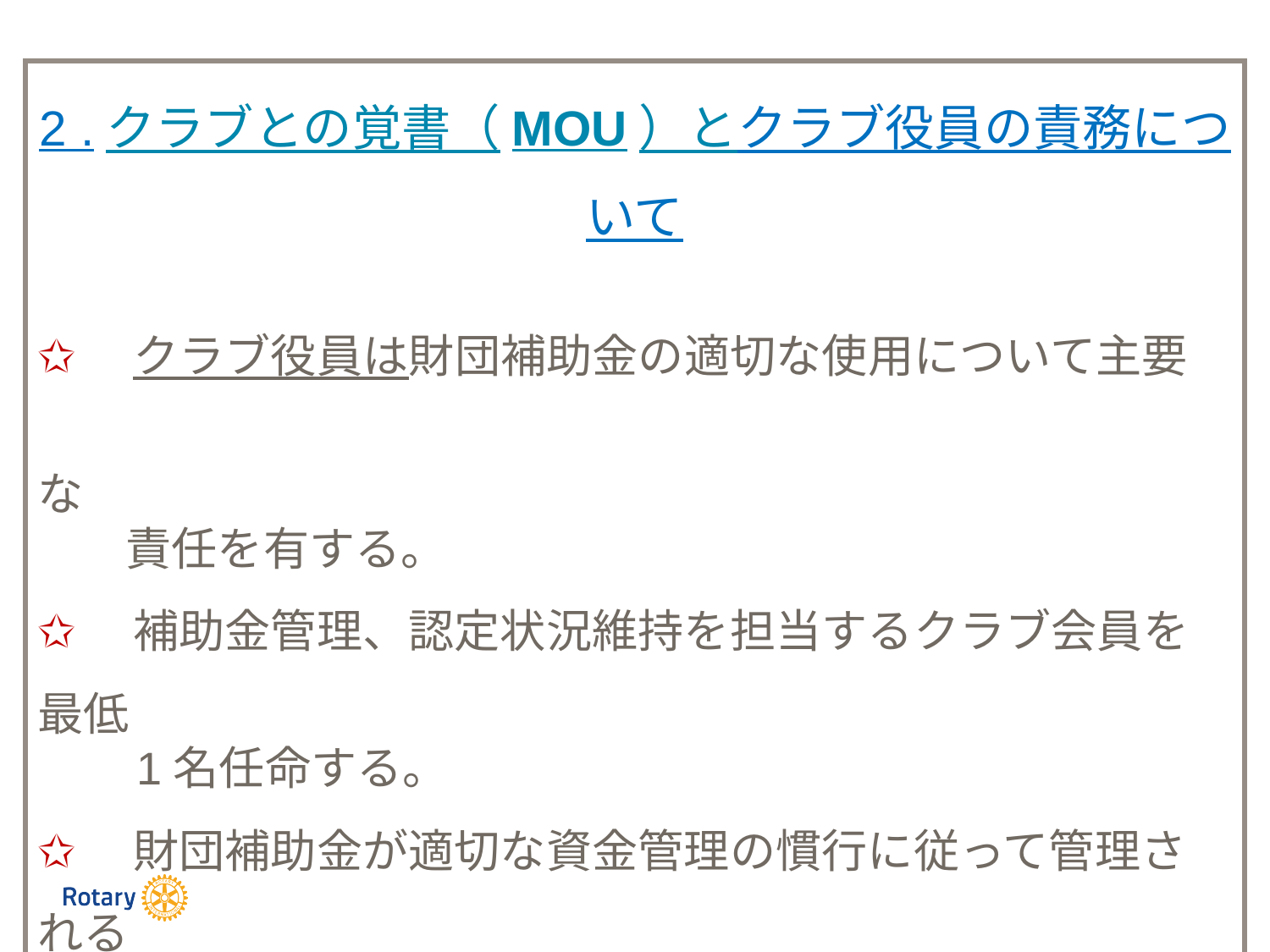

2 .クラブとの覚書（MOU）とクラブ役員の責務について
✩　クラブ役員は財団補助金の適切な使用について主要な
  　 責任を有する。
✩　補助金管理、認定状況維持を担当するクラブ会員を最低
  　 1名任命する。
✩　財団補助金が適切な資金管理の慣行に従って管理される
　 　よう確認する。
✩　補助金活動に関与する全ての人が、利害の対立や、
　　　対立があると認識される事態を避けるよう確認する。